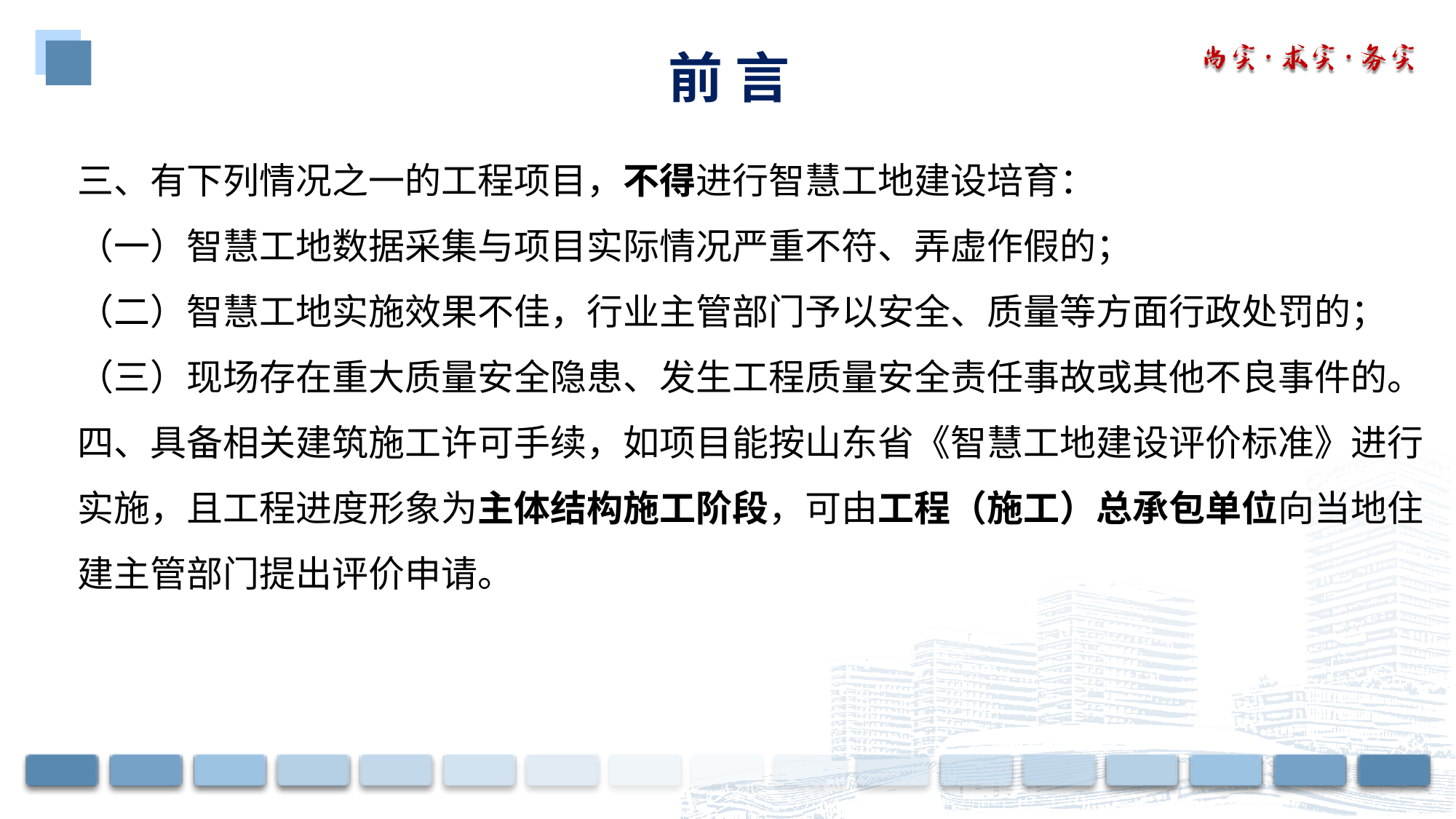

前 言
三、有下列情况之一的工程项目，不得进行智慧工地建设培育：
（一）智慧工地数据采集与项目实际情况严重不符、弄虚作假的；
（二）智慧工地实施效果不佳，行业主管部门予以安全、质量等方面行政处罚的；
（三）现场存在重大质量安全隐患、发生工程质量安全责任事故或其他不良事件的。
四、具备相关建筑施工许可手续，如项目能按山东省《智慧工地建设评价标准》进行实施，且工程进度形象为主体结构施工阶段，可由工程（施工）总承包单位向当地住建主管部门提出评价申请。